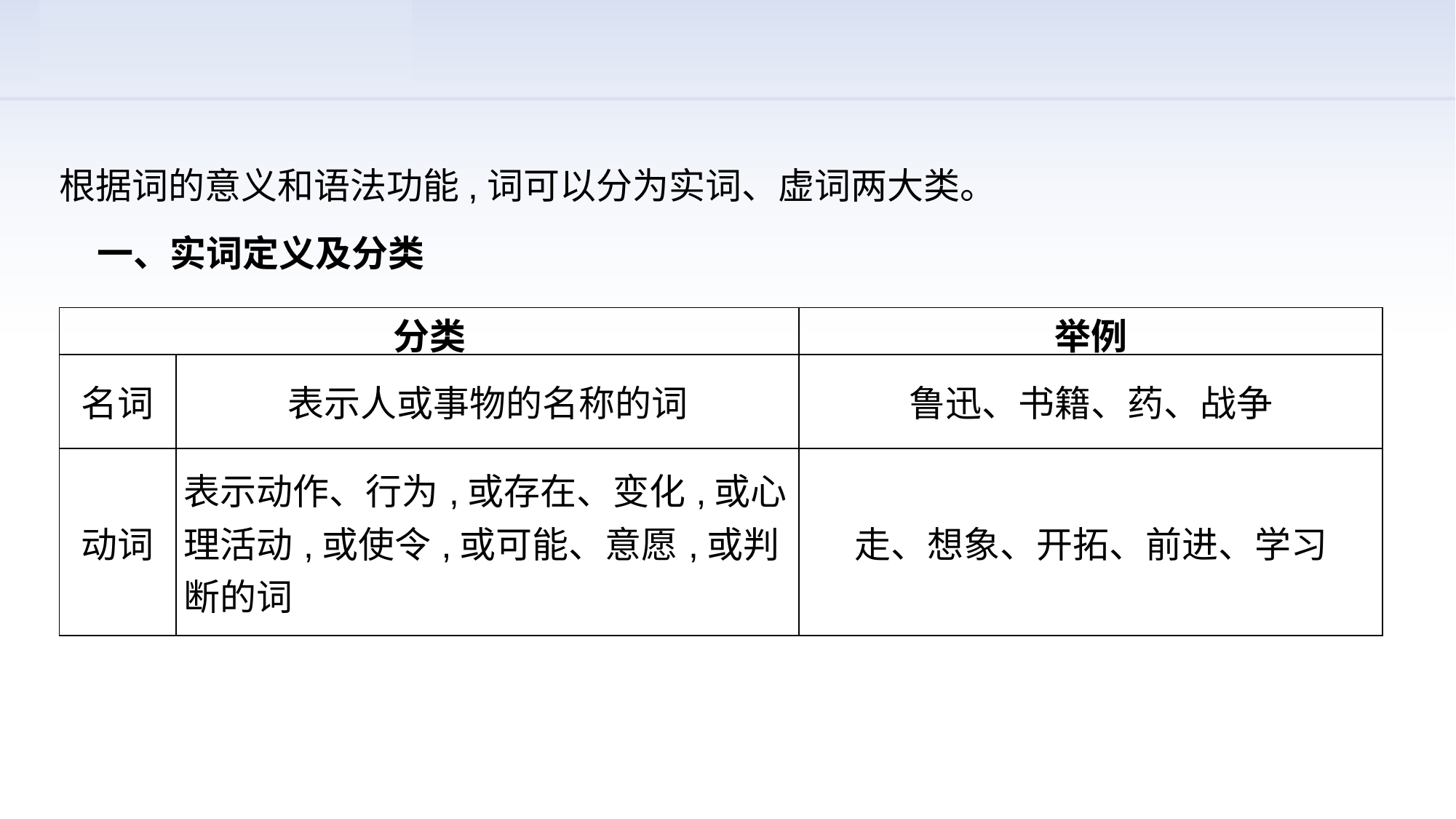

根据词的意义和语法功能,词可以分为实词、虚词两大类。
一、实词定义及分类

| 分类 |  | 举例 |
| --- | --- | --- |
| 名词 | 表示人或事物的名称的词 | 鲁迅、书籍、药、战争 |
| 动词 | 表示动作、行为,或存在、变化,或心理活动,或使令,或可能、意愿,或判断的词 | 走、想象、开拓、前进、学习 |